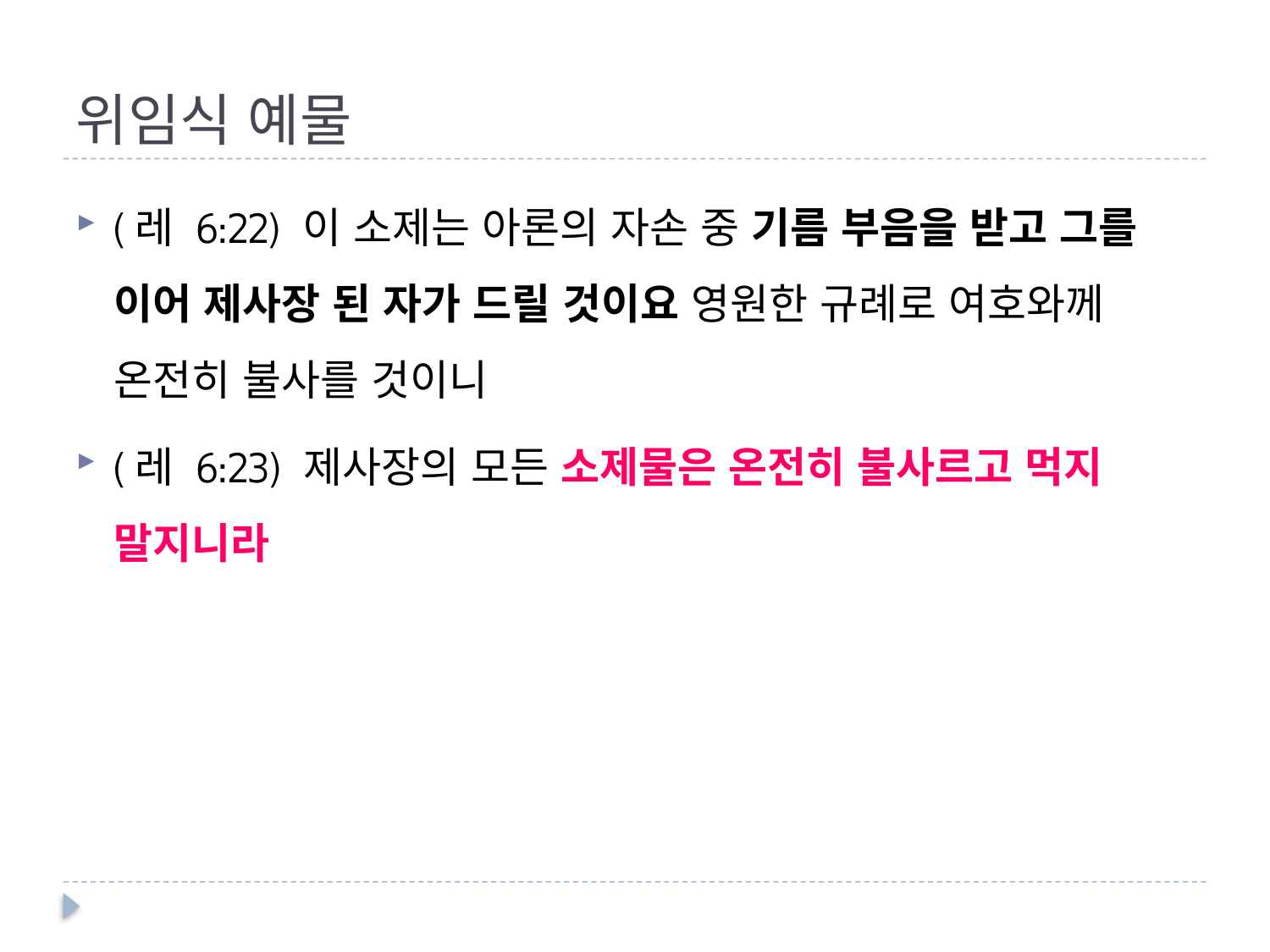

# 위임식 예물
(레 6:22) 이 소제는 아론의 자손 중 기름 부음을 받고 그를 이어 제사장 된 자가 드릴 것이요 영원한 규례로 여호와께 온전히 불사를 것이니
(레 6:23) 제사장의 모든 소제물은 온전히 불사르고 먹지 말지니라